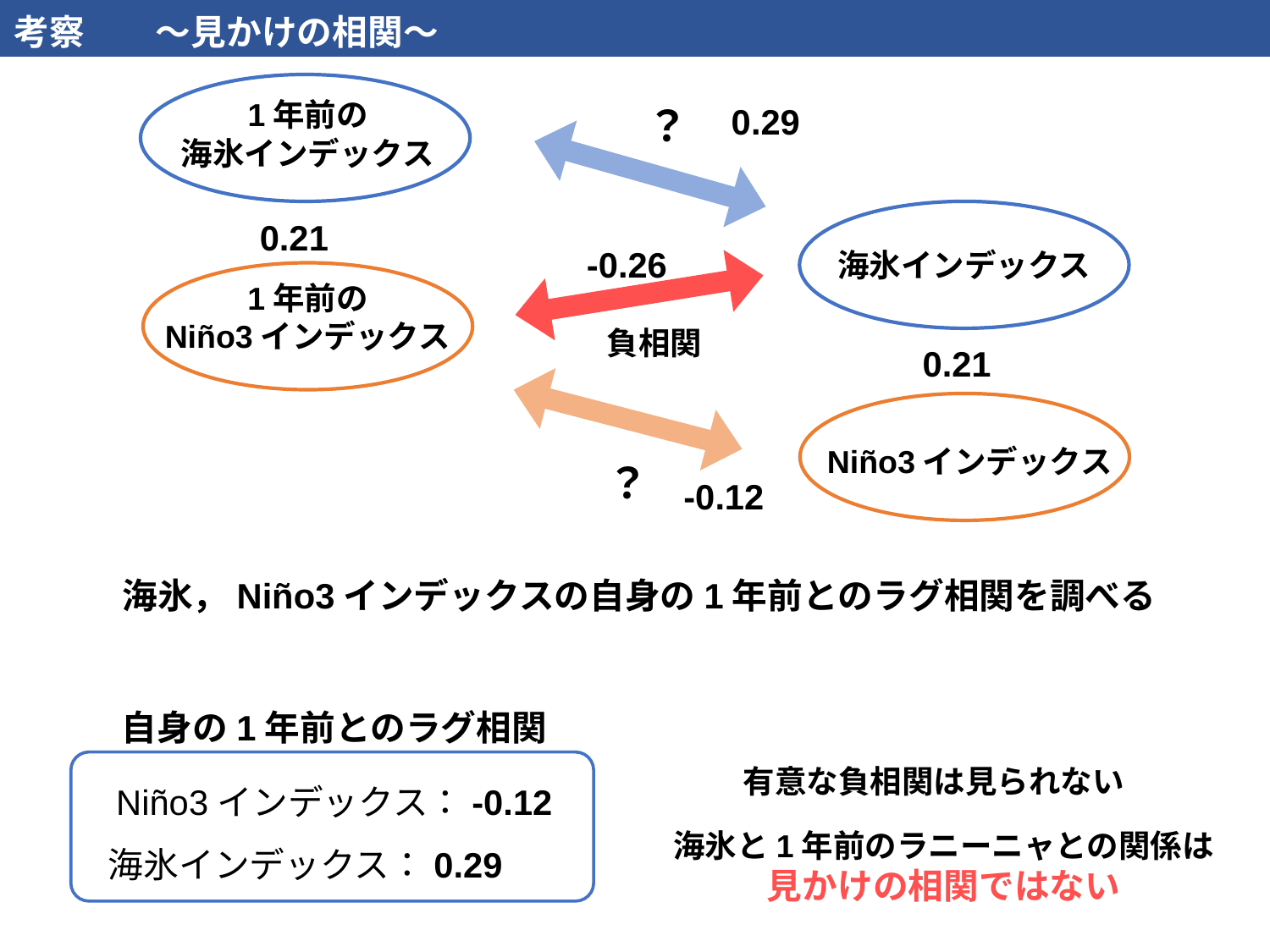

考察　　～見かけの相関～

1年前の
海氷インデックス
？

海氷インデックス

1年前の
Niño3インデックス

負相関

Niño3インデックス
？
0.29
0.21
-0.26
0.21
-0.12
海氷，Niño3インデックスの自身の1年前とのラグ相関を調べる
自身の1年前とのラグ相関

Niño3インデックス：-0.12
海氷インデックス：0.29
有意な負相関は見られない
海氷と1年前のラニーニャとの関係は
見かけの相関ではない